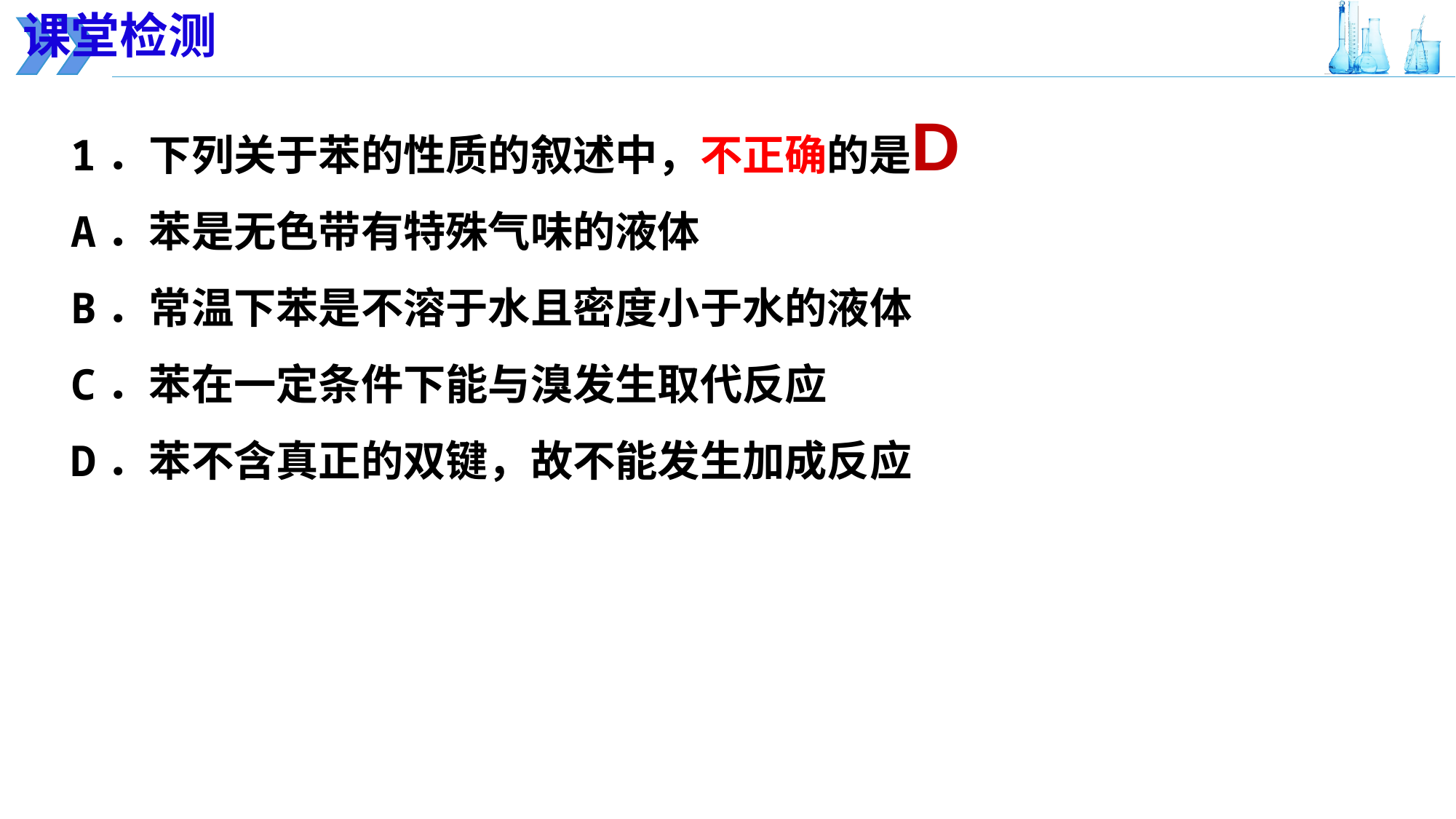

课堂检测
1．下列关于苯的性质的叙述中，不正确的是
A．苯是无色带有特殊气味的液体
B．常温下苯是不溶于水且密度小于水的液体
C．苯在一定条件下能与溴发生取代反应
D．苯不含真正的双键，故不能发生加成反应
D